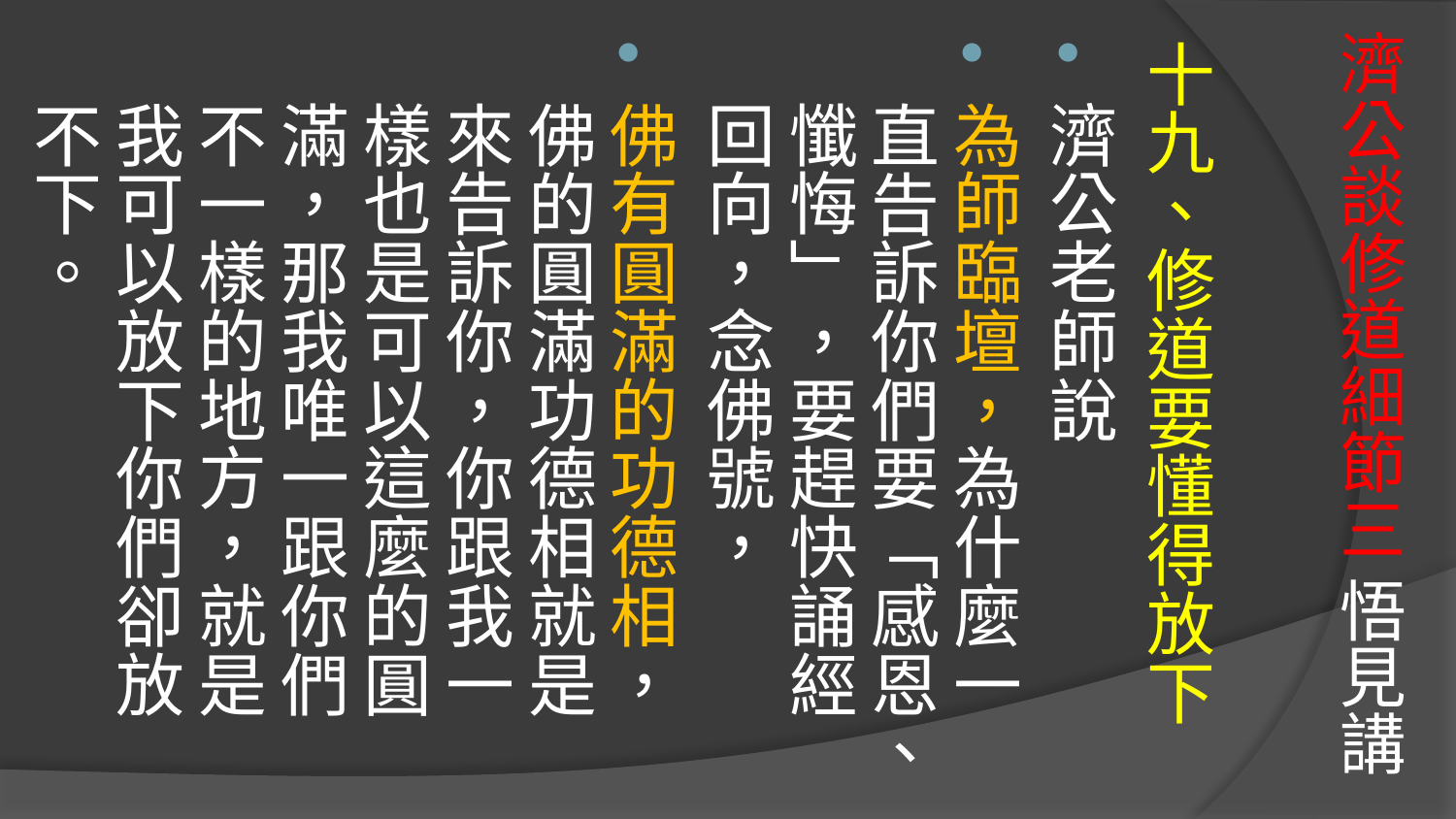

十九、修道要懂得放下
濟公老師說
為師臨壇，為什麼一直告訴你們要「感恩、懺悔」，要趕快誦經回向，念佛號，
佛有圓滿的功德相，佛的圓滿功德相就是來告訴你，你跟我一樣也是可以這麼的圓滿，那我唯一跟你們不一樣的地方，就是我可以放下你們卻放不下。
# 濟公談修道細節三 悟見講